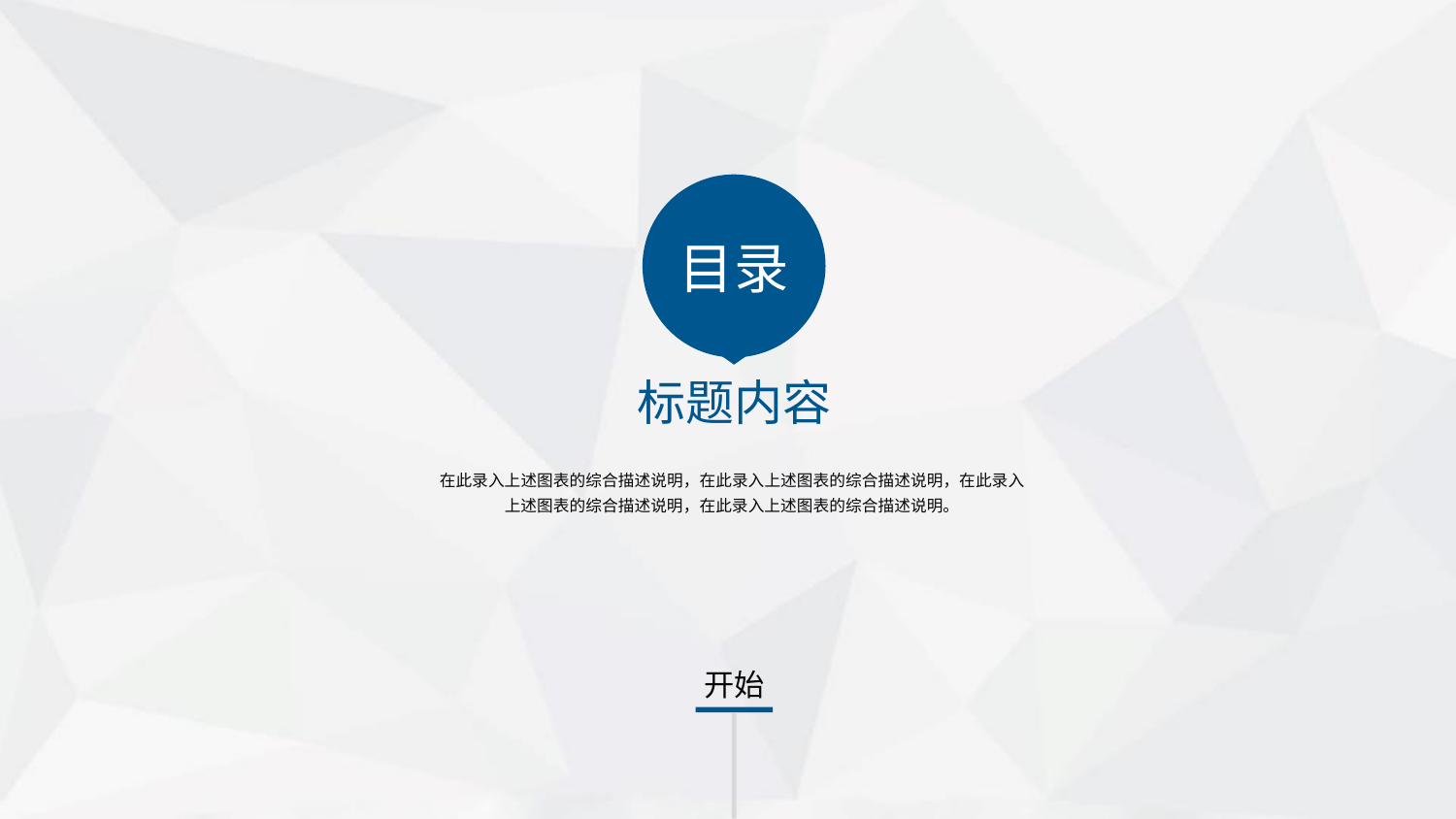

目录
标题内容
在此录入上述图表的综合描述说明，在此录入上述图表的综合描述说明，在此录入上述图表的综合描述说明，在此录入上述图表的综合描述说明。
开始